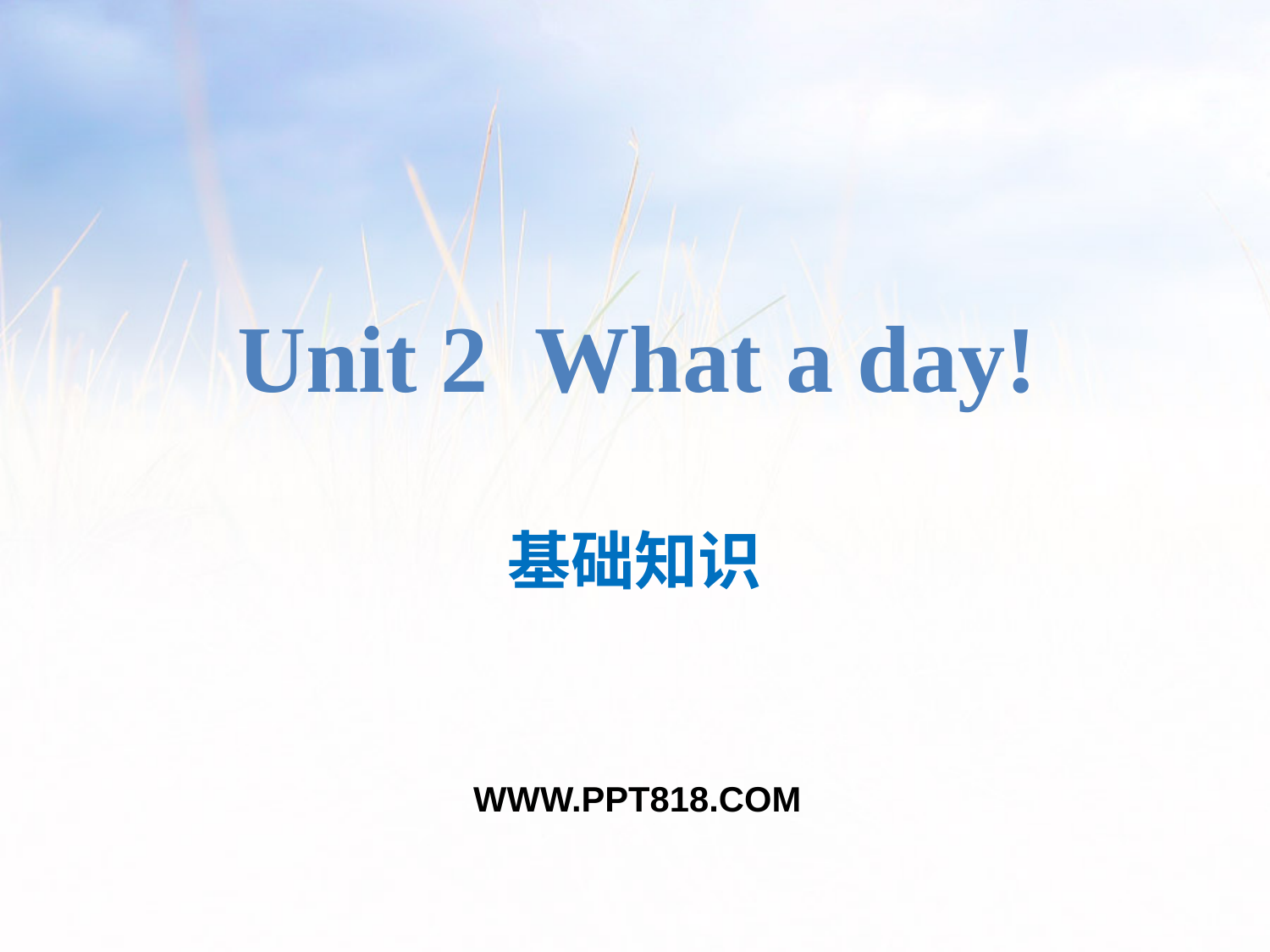

Unit 2  What a day!
基础知识
WWW.PPT818.COM